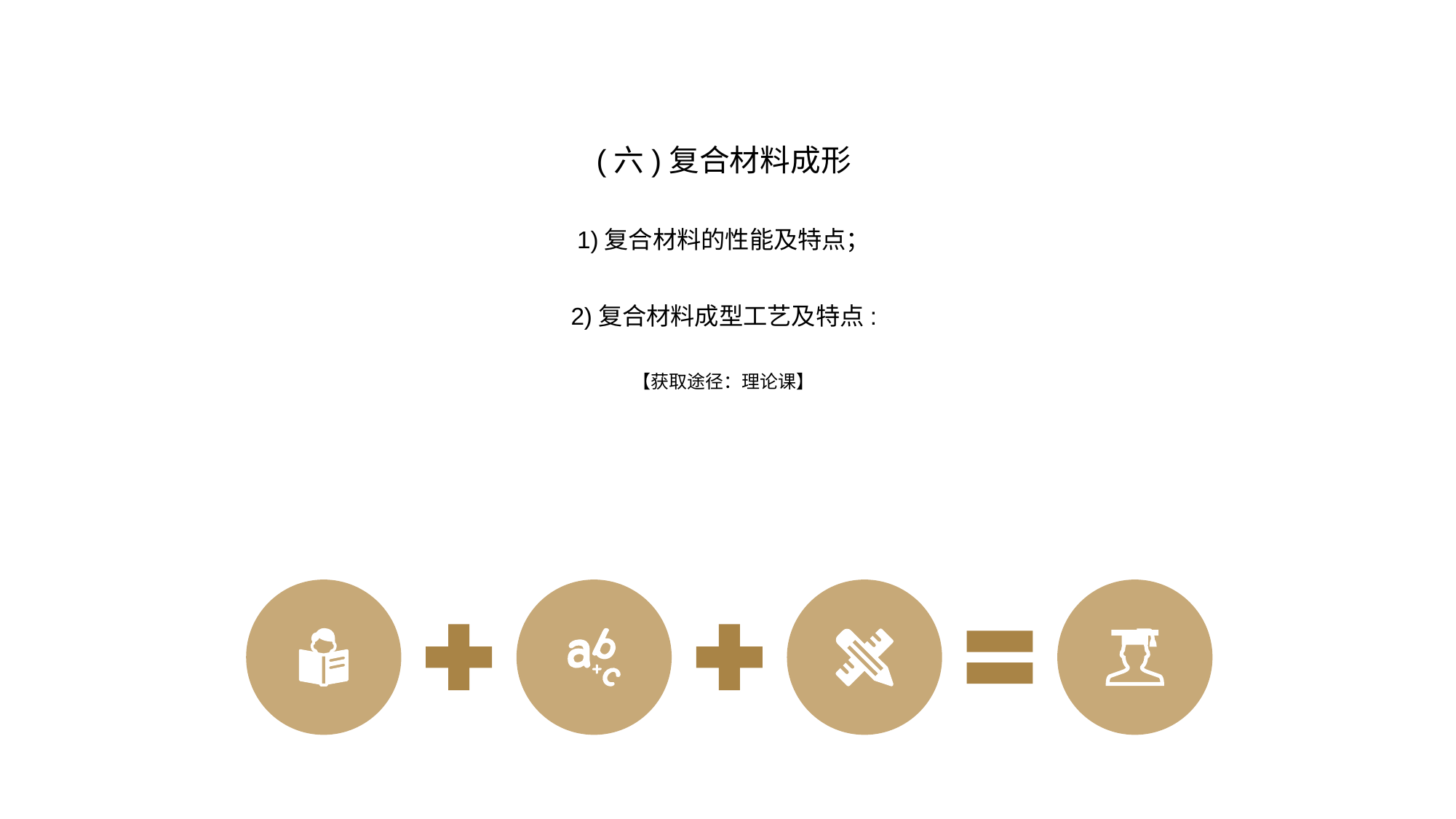

(六)复合材料成形
1)复合材料的性能及特点；
2)复合材料成型工艺及特点:
【获取途径：理论课】